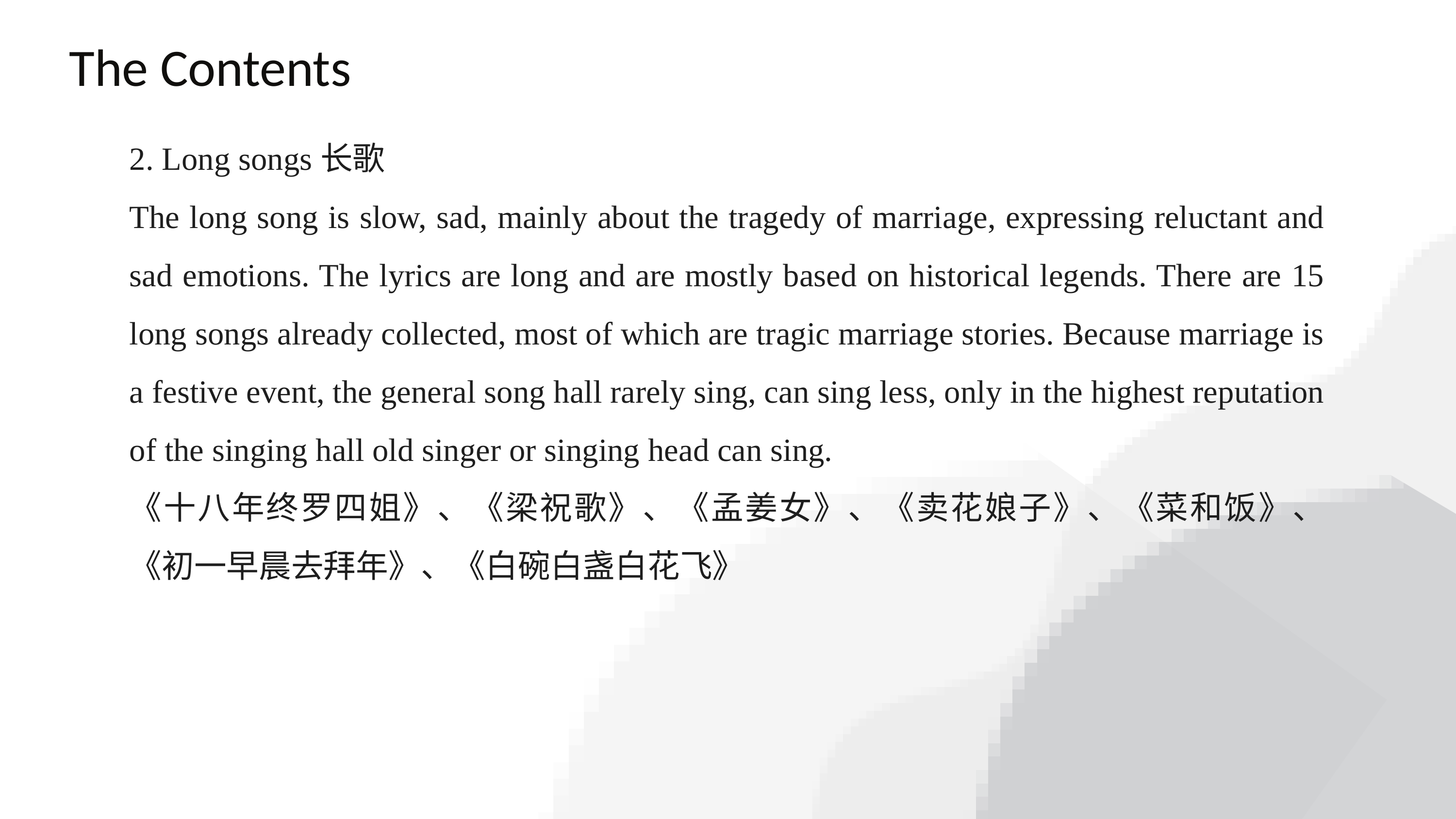

The Contents
2. Long songs长歌
The long song is slow, sad, mainly about the tragedy of marriage, expressing reluctant and sad emotions. The lyrics are long and are mostly based on historical legends. There are 15 long songs already collected, most of which are tragic marriage stories. Because marriage is a festive event, the general song hall rarely sing, can sing less, only in the highest reputation of the singing hall old singer or singing head can sing.
《十八年终罗四姐》、《梁祝歌》、《孟姜女》、《卖花娘子》、《菜和饭》、《初一早晨去拜年》、《白碗白盏白花飞》